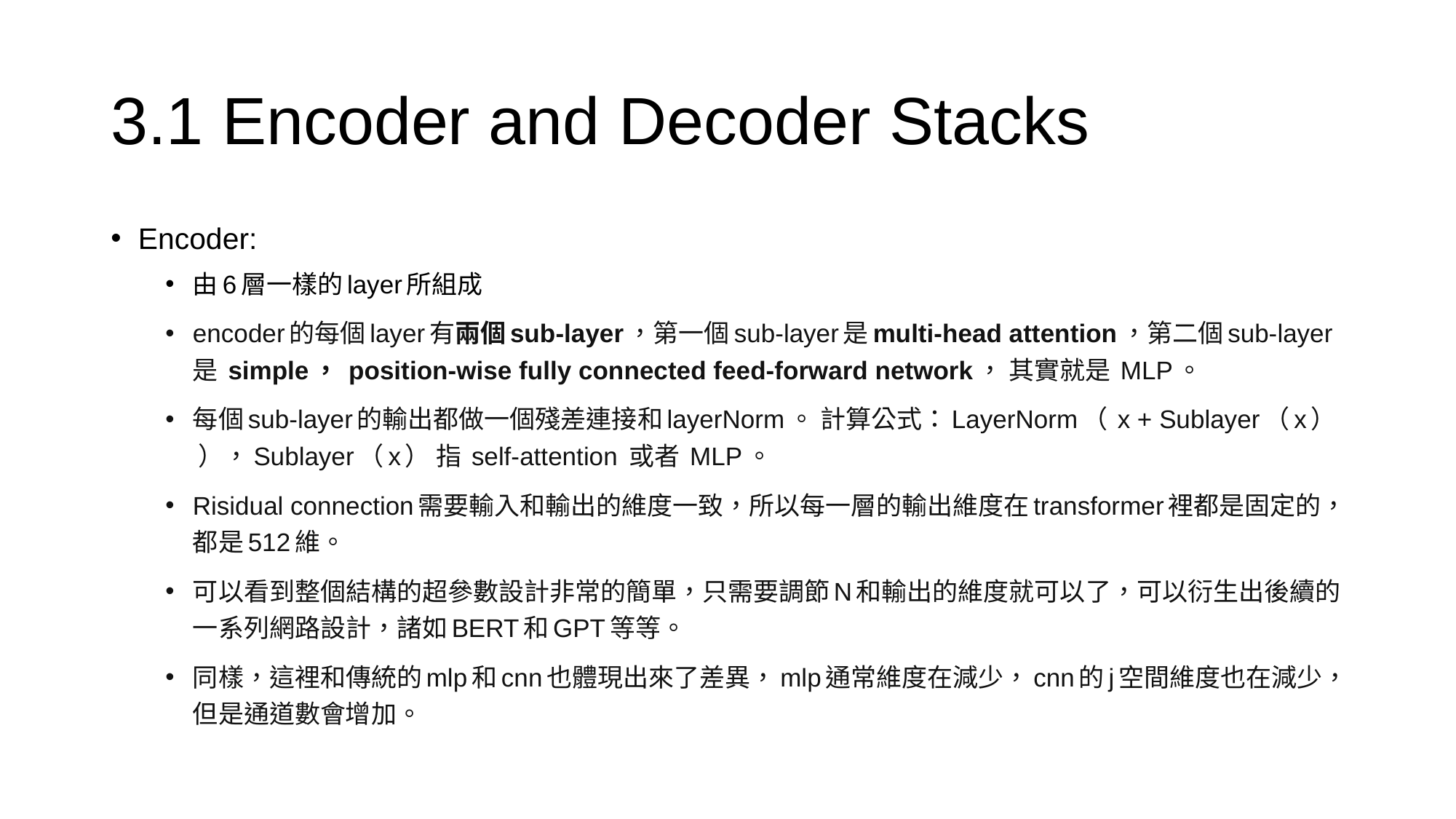

# 3.1 Encoder and Decoder Stacks
Encoder:
由6層一樣的layer所組成
encoder的每個layer有兩個sub-layer，第一個sub-layer是multi-head attention，第二個sub-layer是 simple， position-wise fully connected feed-forward network， 其實就是 MLP。
每個sub-layer的輸出都做一個殘差連接和layerNorm。 計算公式：LayerNorm（ x + Sublayer（x） ），Sublayer（x） 指 self-attention 或者 MLP。
Risidual connection需要輸入和輸出的維度一致，所以每一層的輸出維度在transformer裡都是固定的，都是512維。
可以看到整個結構的超參數設計非常的簡單，只需要調節N和輸出的維度就可以了，可以衍生出後續的一系列網路設計，諸如BERT和GPT等等。
同樣，這裡和傳統的mlp和cnn也體現出來了差異，mlp通常維度在減少，cnn的j空間維度也在減少，但是通道數會增加。